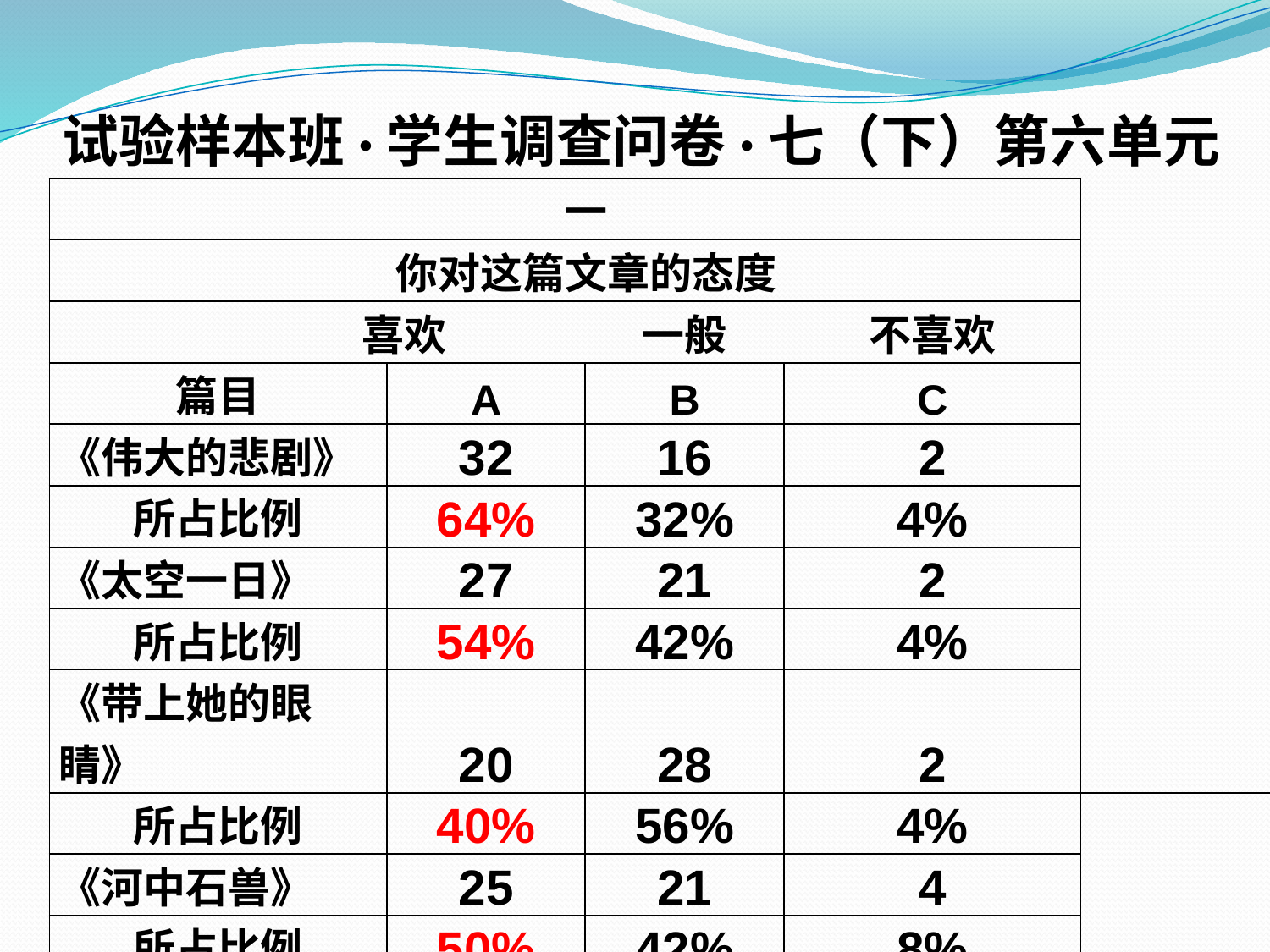

试验样本班·学生调查问卷·七（下）第六单元
| 一 |  |  |  |  |  |  |
| --- | --- | --- | --- | --- | --- | --- |
| 你对这篇文章的态度 |  |  |  |  |  |  |
| 喜欢 |  | 一般 | 不喜欢 |  |  |  |
| 篇目 | A | B | C |  |  |  |
| 《伟大的悲剧》 | 32 | 16 | 2 |  |  |  |
| 所占比例 | 64% | 32% | 4% |  |  |  |
| 《太空一日》 | 27 | 21 | 2 |  |  |  |
| 所占比例 | 54% | 42% | 4% |  |  |  |
| 《带上她的眼睛》 | 20 | 28 | 2 |  |  |  |
| 所占比例 | 40% | 56% | 4% |  |  |  |
| 《河中石兽》 | 25 | 21 | 4 |  |  |  |
| 所占比例 | 50% | 42% | 8% |  |  |  |